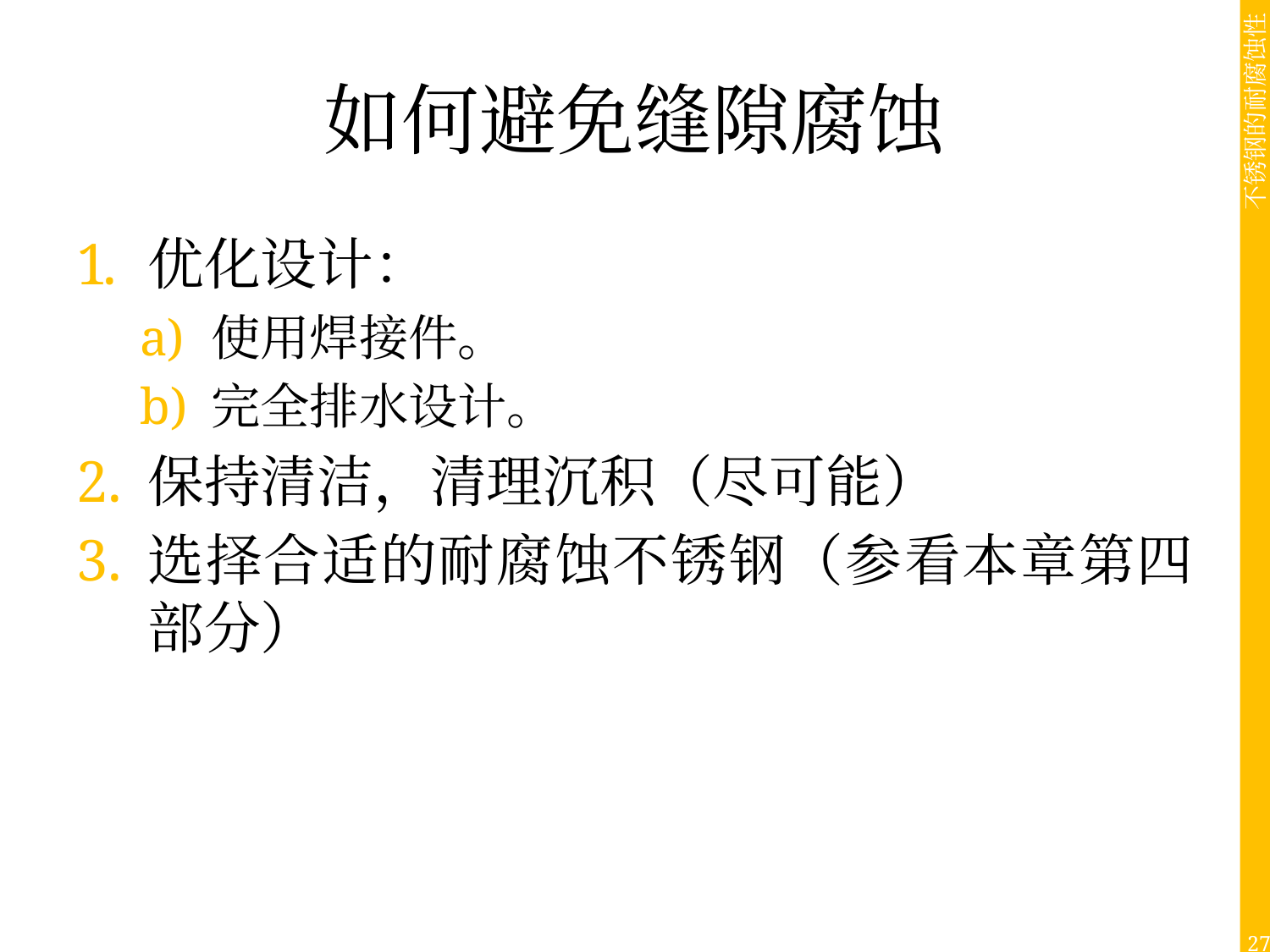

# 如何避免缝隙腐蚀
优化设计：
使用焊接件。
完全排水设计。
保持清洁，清理沉积（尽可能）
选择合适的耐腐蚀不锈钢（参看本章第四部分）
27